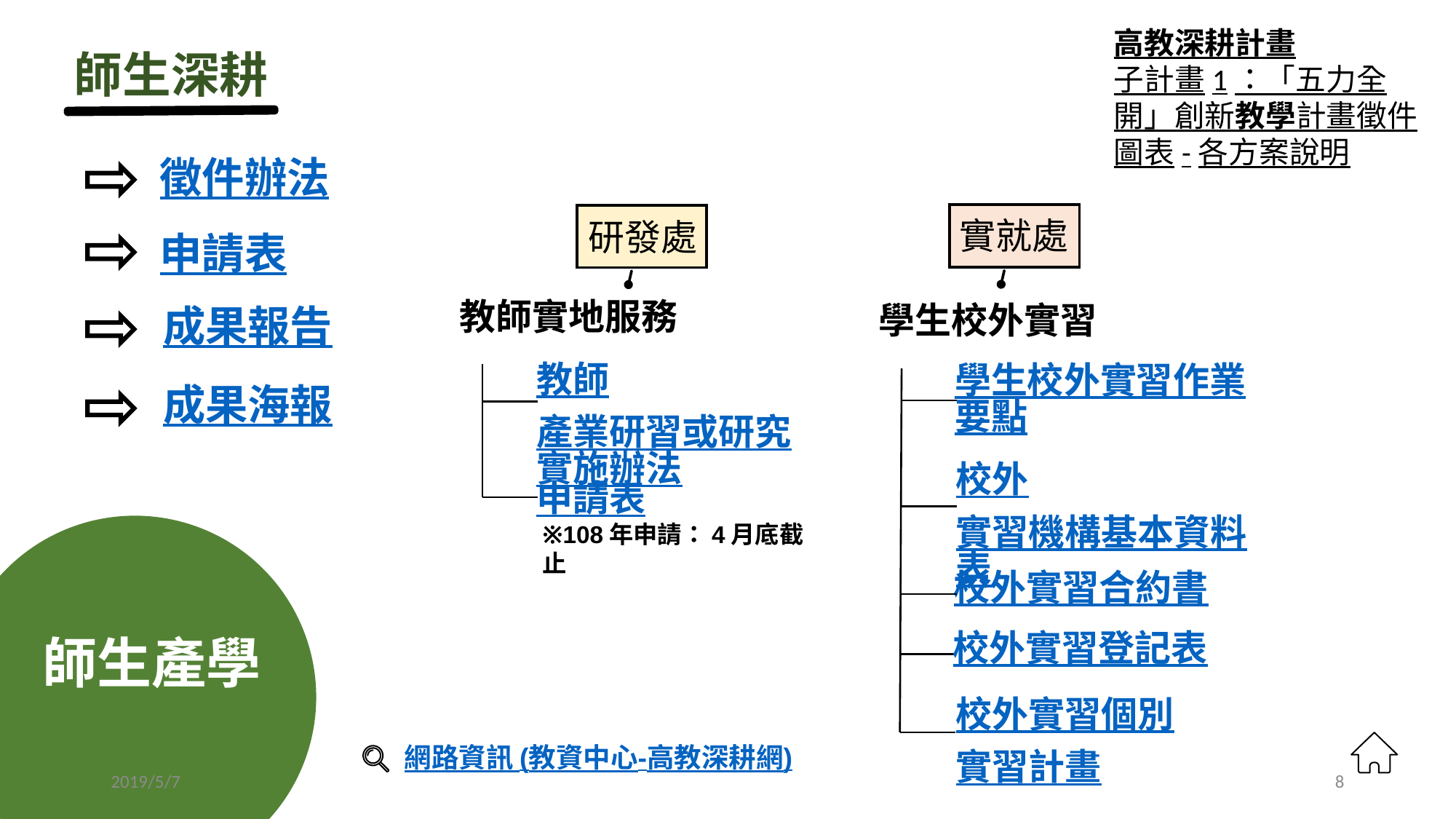

# 師生深耕
高教深耕計畫
子計畫1：「五力全開」創新教學計畫徵件圖表-各方案說明

徵件辦法

實就處
研發處
申請表

教師實地服務
學生校外實習
成果報告

教師產業研習或研究實施辦法
學生校外實習作業要點
成果海報

校外實習機構基本資料表
申請表
※108年申請：4月底截止

校外實習合約書
校外實習登記表
師生產學
校外實習個別實習計畫

網路資訊 (教資中心-高教深耕網)

2019/5/7
8